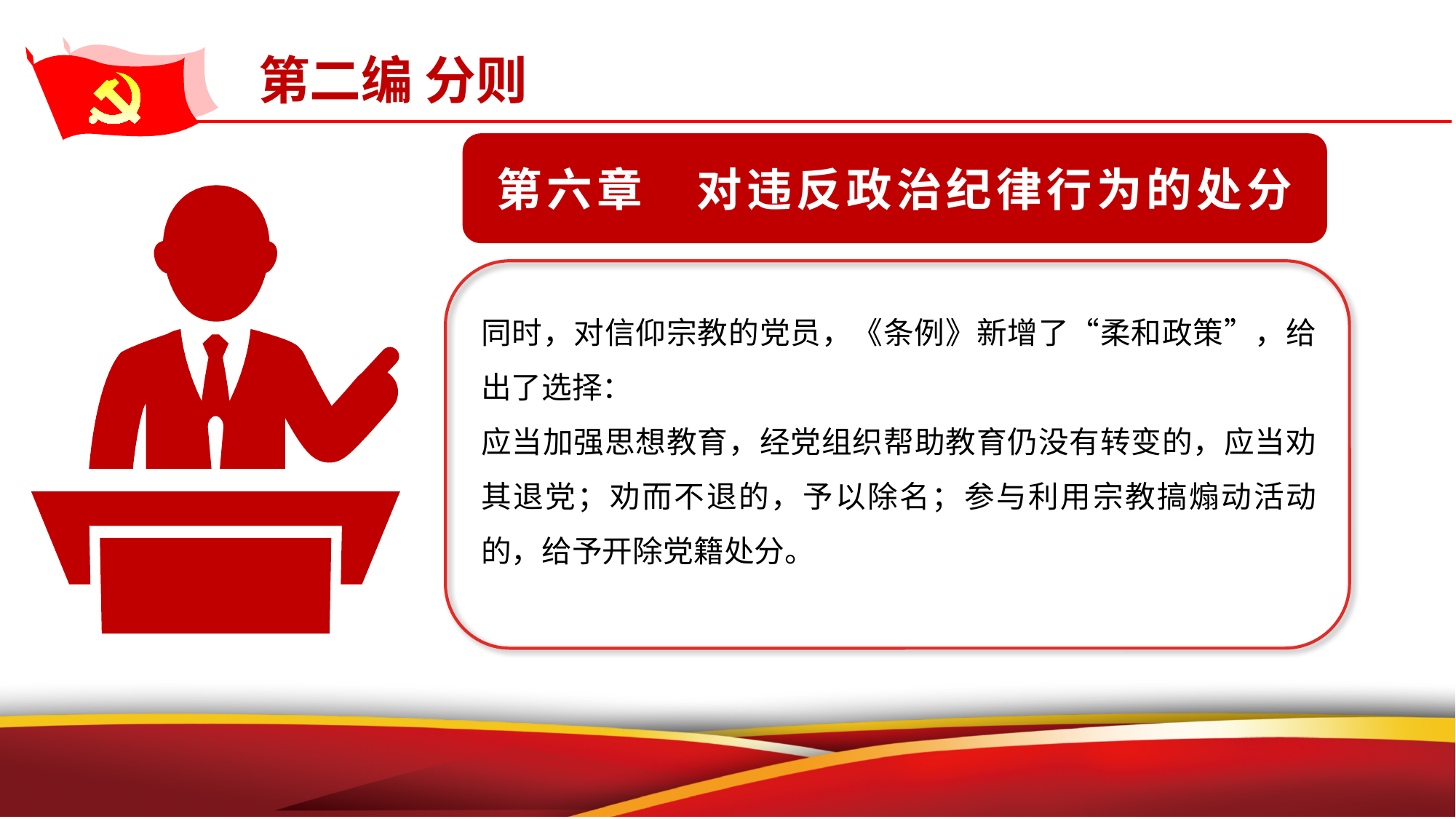

第二编 分则
第六章　对违反政治纪律行为的处分

同时，对信仰宗教的党员，《条例》新增了“柔和政策”，给出了选择：
应当加强思想教育，经党组织帮助教育仍没有转变的，应当劝其退党；劝而不退的，予以除名；参与利用宗教搞煽动活动的，给予开除党籍处分。